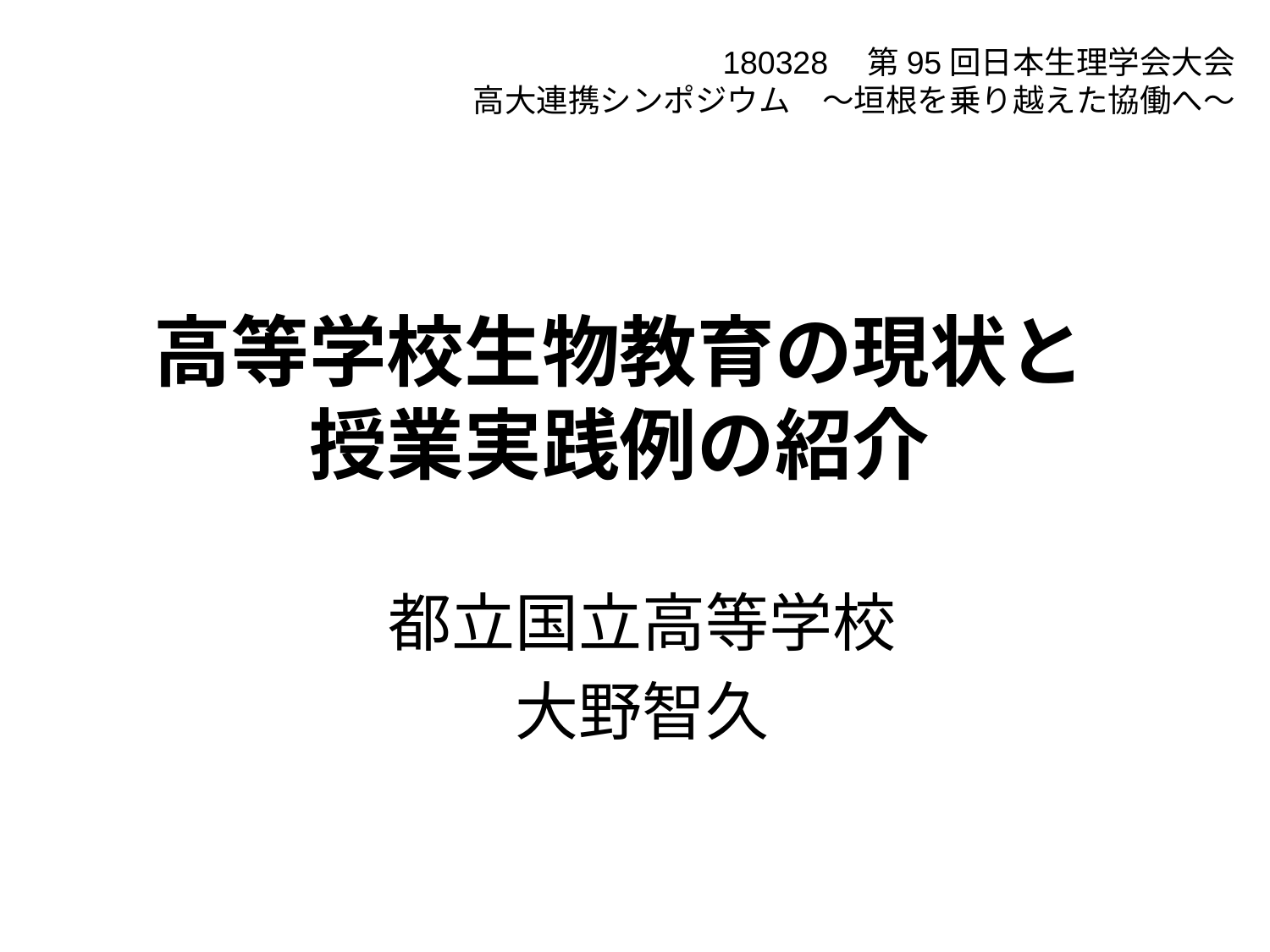

180328　第95回日本生理学会大会
高大連携シンポジウム　〜垣根を乗り越えた協働へ〜
# 高等学校生物教育の現状と 授業実践例の紹介
都立国立高等学校
大野智久